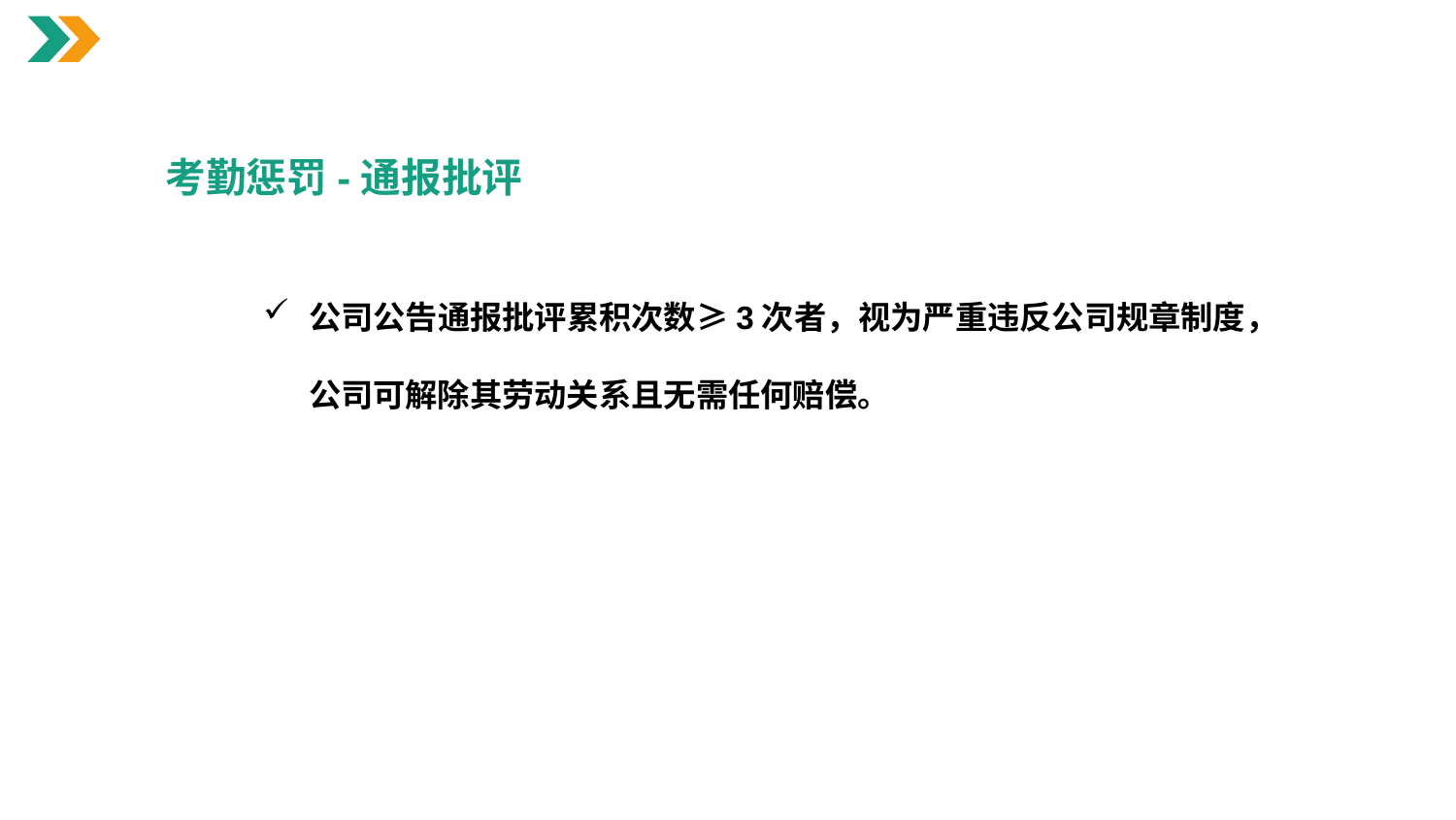

考勤惩罚-通报批评
公司公告通报批评累积次数≥3次者，视为严重违反公司规章制度，公司可解除其劳动关系且无需任何赔偿。